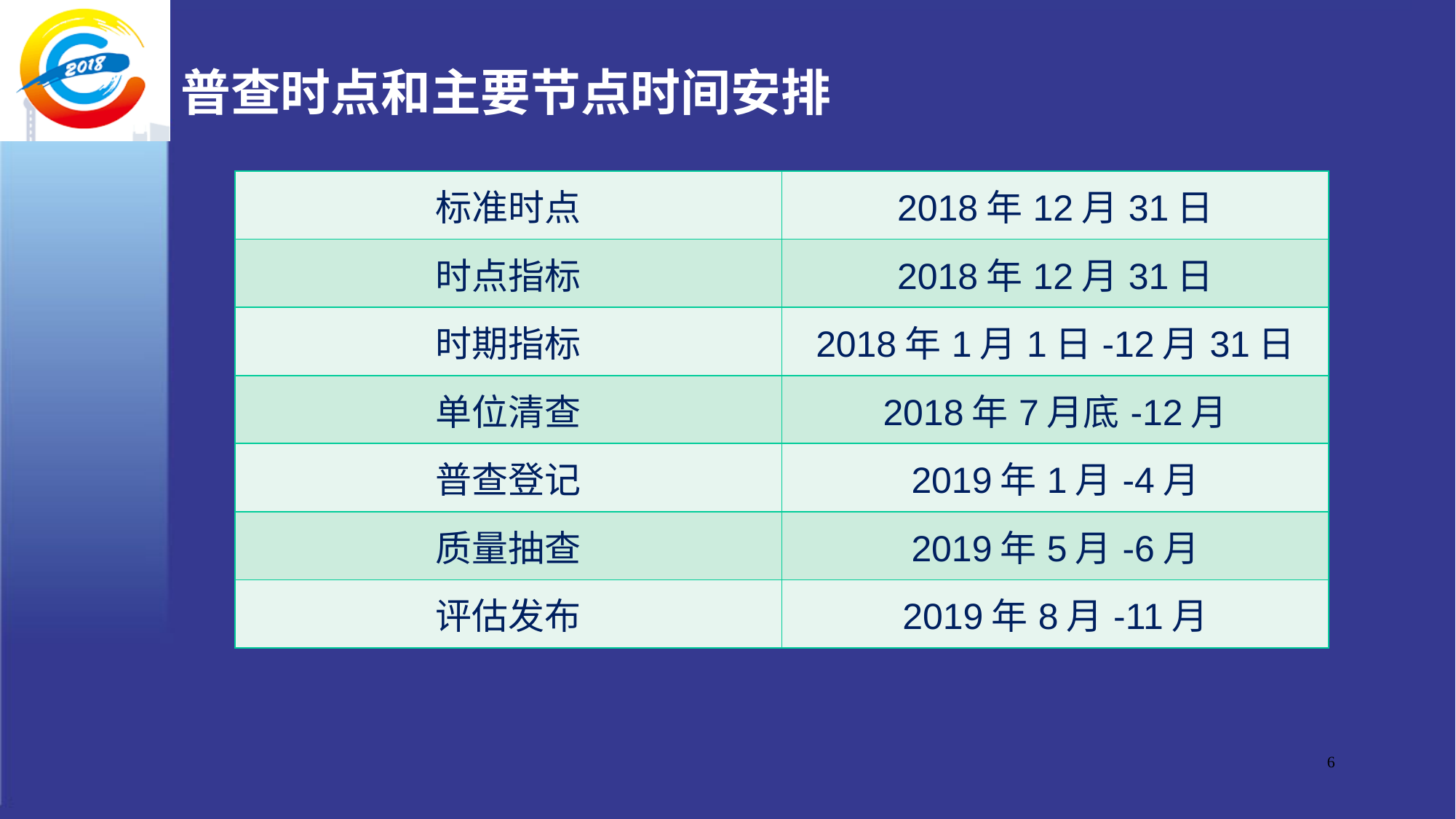

# 普查时点和主要节点时间安排
| 标准时点 | 2018年12月31日 |
| --- | --- |
| 时点指标 | 2018年12月31日 |
| 时期指标 | 2018年1月1日-12月31日 |
| 单位清查 | 2018年7月底-12月 |
| 普查登记 | 2019年1月-4月 |
| 质量抽查 | 2019年5月-6月 |
| 评估发布 | 2019年8月-11月 |

6